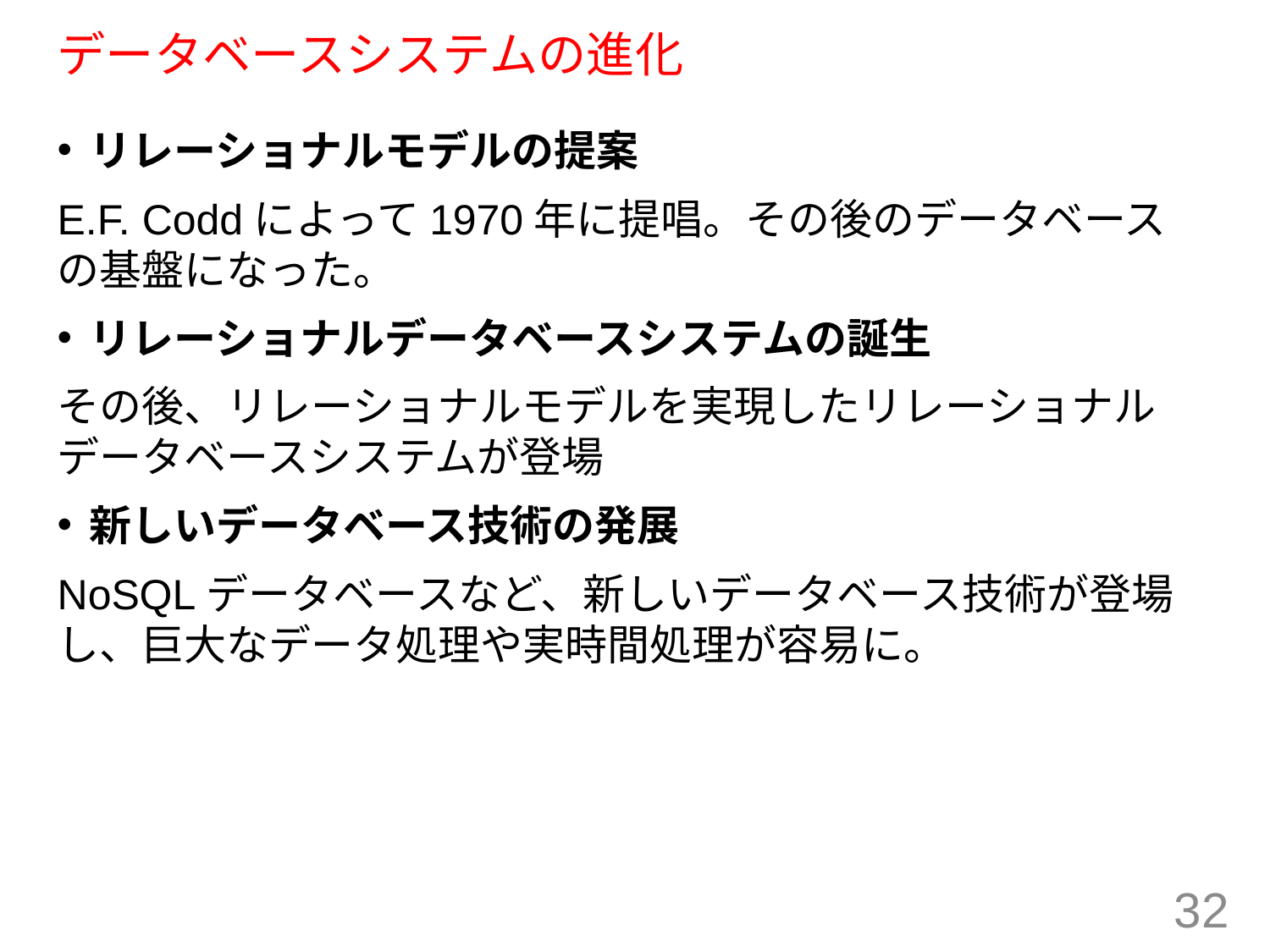

# データベースシステムの進化
リレーショナルモデルの提案
E.F. Coddによって1970年に提唱。その後のデータベースの基盤になった。
リレーショナルデータベースシステムの誕生
その後、リレーショナルモデルを実現したリレーショナルデータベースシステムが登場
新しいデータベース技術の発展
NoSQLデータベースなど、新しいデータベース技術が登場し、巨大なデータ処理や実時間処理が容易に。
32